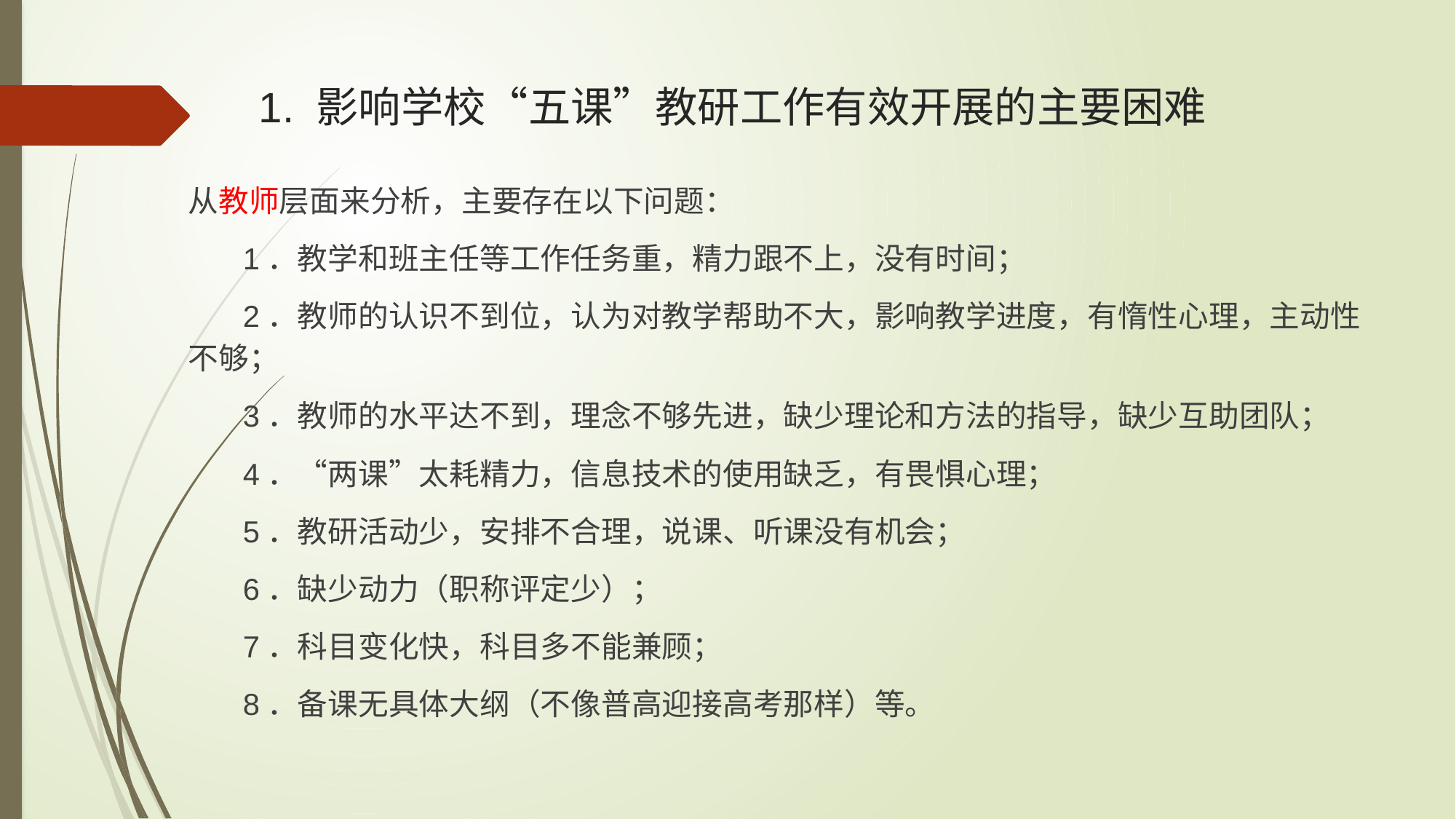

# 1. 影响学校“五课”教研工作有效开展的主要困难
从教师层面来分析，主要存在以下问题：
1．教学和班主任等工作任务重，精力跟不上，没有时间；
2．教师的认识不到位，认为对教学帮助不大，影响教学进度，有惰性心理，主动性不够；
3．教师的水平达不到，理念不够先进，缺少理论和方法的指导，缺少互助团队；
4．“两课”太耗精力，信息技术的使用缺乏，有畏惧心理；
5．教研活动少，安排不合理，说课、听课没有机会；
6．缺少动力（职称评定少）；
7．科目变化快，科目多不能兼顾；
8．备课无具体大纲（不像普高迎接高考那样）等。